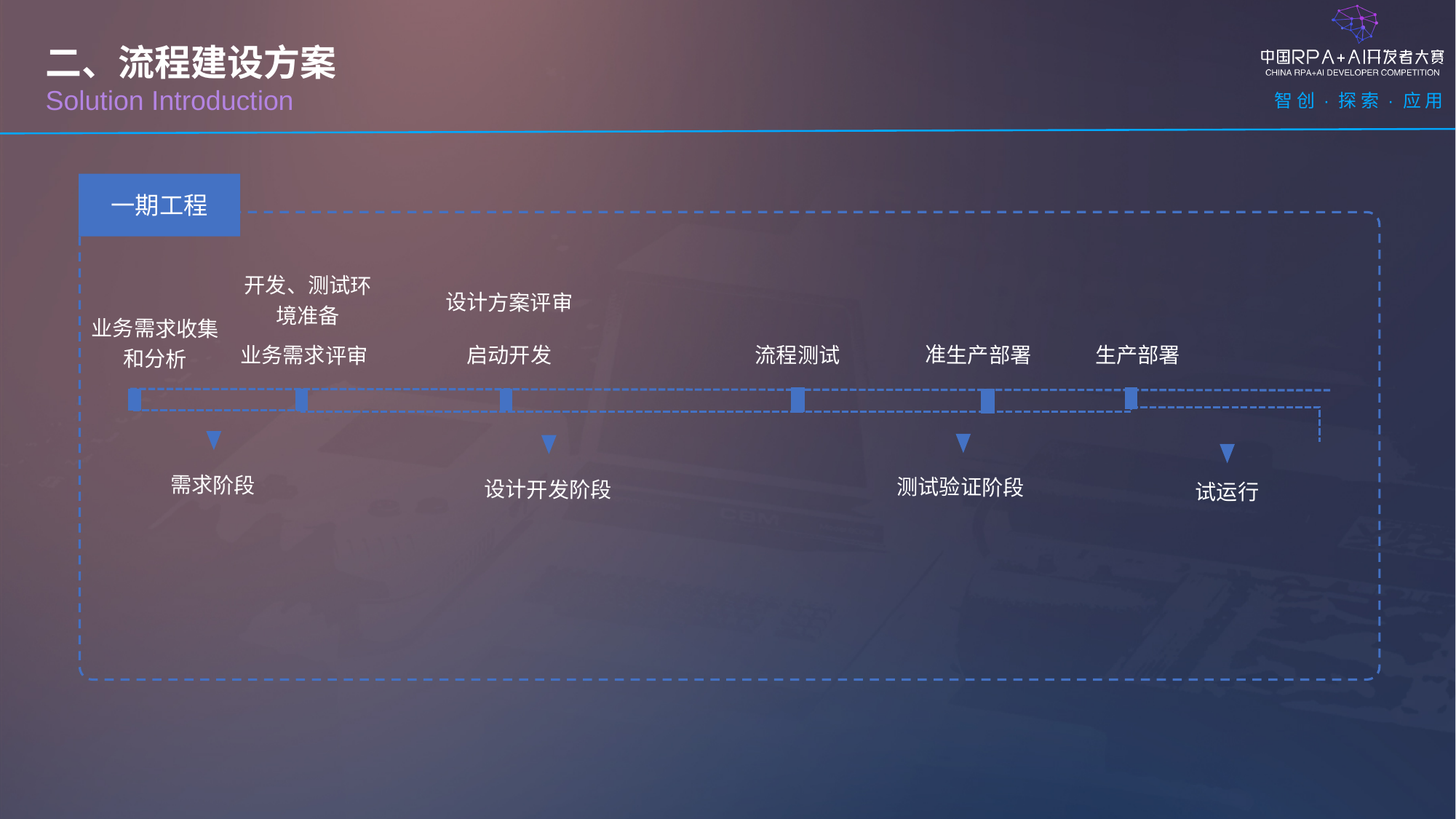

二、流程建设方案
Solution Introduction

一期工程

开发、测试环境准备
设计方案评审
业务需求收集
和分析
准生产部署
启动开发
流程测试
生产部署
业务需求评审

需求阶段
测试验证阶段
设计开发阶段
试运行